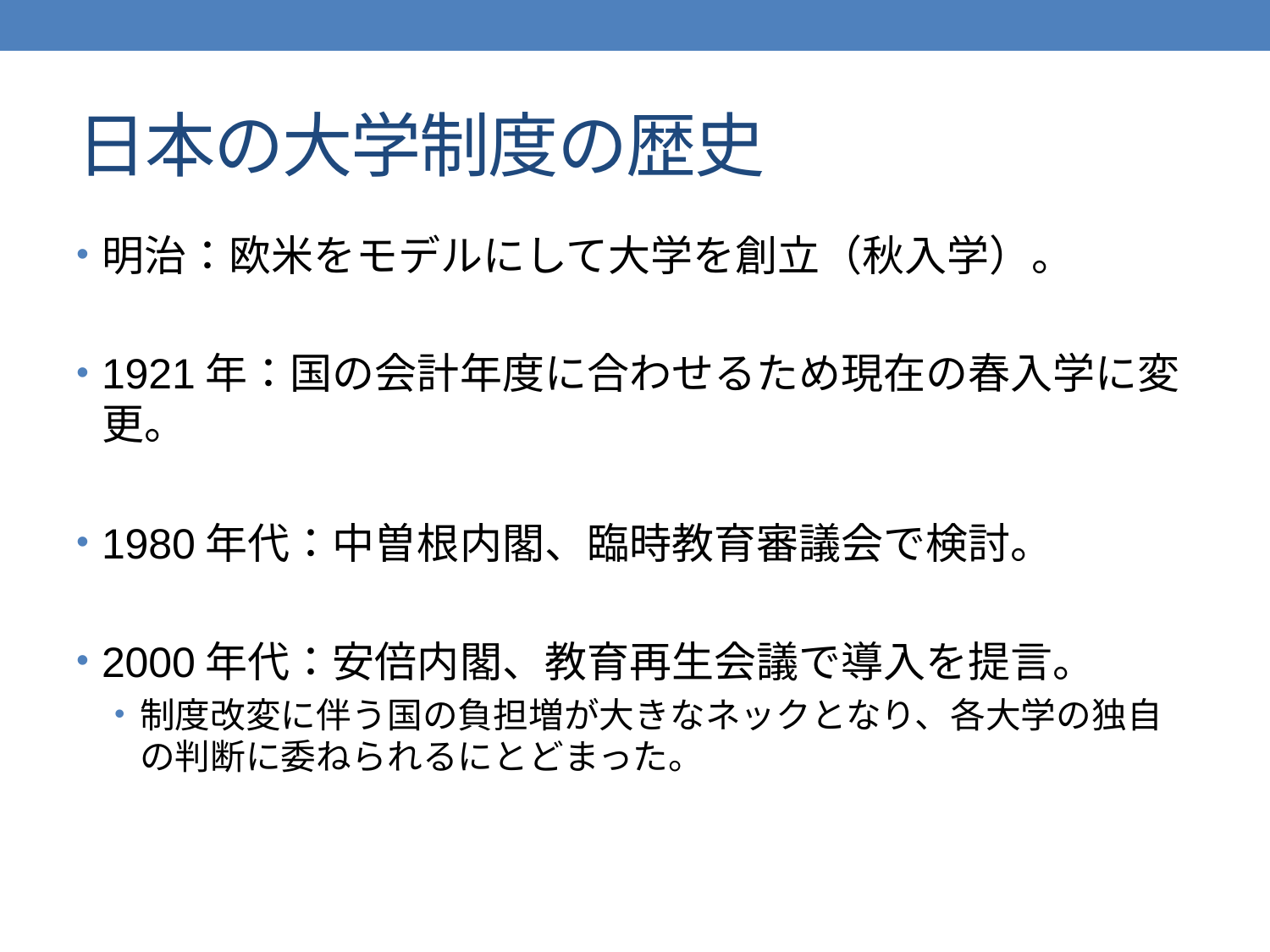

# 日本の大学制度の歴史
明治：欧米をモデルにして大学を創立（秋入学）。

1921年：国の会計年度に合わせるため現在の春入学に変更。

1980年代：中曽根内閣、臨時教育審議会で検討。

2000年代：安倍内閣、教育再生会議で導入を提言。
制度改変に伴う国の負担増が大きなネックとなり、各大学の独自の判断に委ねられるにとどまった。